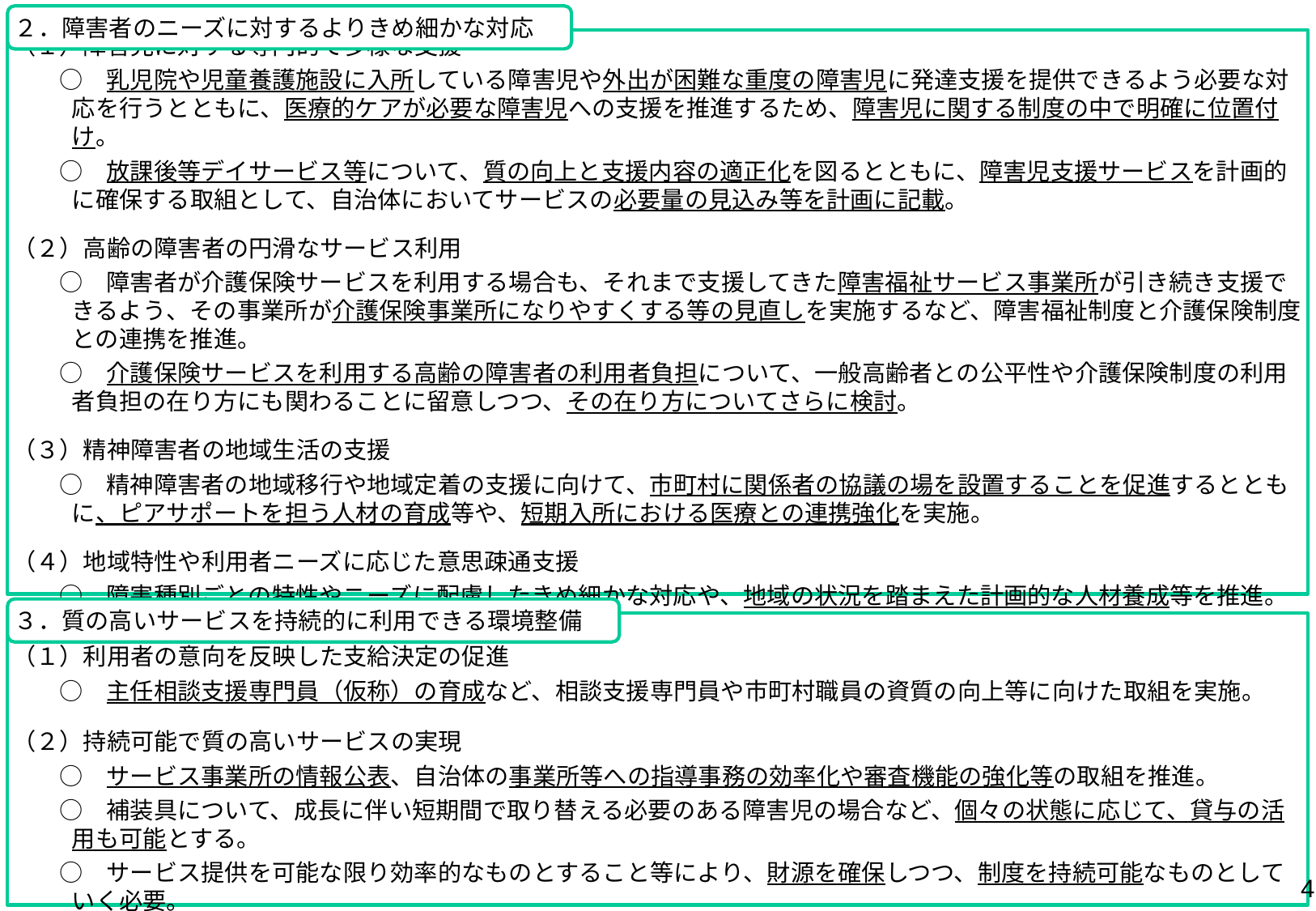

２．障害者のニーズに対するよりきめ細かな対応

（１）障害児に対する専門的で多様な支援

　○　乳児院や児童養護施設に入所している障害児や外出が困難な重度の障害児に発達支援を提供できるよう必要な対応を行うとともに、医療的ケアが必要な障害児への支援を推進するため、障害児に関する制度の中で明確に位置付け。

　○　放課後等デイサービス等について、質の向上と支援内容の適正化を図るとともに、障害児支援サービスを計画的に確保する取組として、自治体においてサービスの必要量の見込み等を計画に記載。

（２）高齢の障害者の円滑なサービス利用

　○　障害者が介護保険サービスを利用する場合も、それまで支援してきた障害福祉サービス事業所が引き続き支援できるよう、その事業所が介護保険事業所になりやすくする等の見直しを実施するなど、障害福祉制度と介護保険制度との連携を推進。

　○　介護保険サービスを利用する高齢の障害者の利用者負担について、一般高齢者との公平性や介護保険制度の利用者負担の在り方にも関わることに留意しつつ、その在り方についてさらに検討。

（３）精神障害者の地域生活の支援

　○　精神障害者の地域移行や地域定着の支援に向けて、市町村に関係者の協議の場を設置することを促進するとともに、ピアサポートを担う人材の育成等や、短期入所における医療との連携強化を実施。

（４）地域特性や利用者ニーズに応じた意思疎通支援

　○　障害種別ごとの特性やニーズに配慮したきめ細かな対応や、地域の状況を踏まえた計画的な人材養成等を推進。
３．質の高いサービスを持続的に利用できる環境整備

（１）利用者の意向を反映した支給決定の促進

　○　主任相談支援専門員（仮称）の育成など、相談支援専門員や市町村職員の資質の向上等に向けた取組を実施。

（２）持続可能で質の高いサービスの実現

　○　サービス事業所の情報公表、自治体の事業所等への指導事務の効率化や審査機能の強化等の取組を推進。

　○　補装具について、成長に伴い短期間で取り替える必要のある障害児の場合など、個々の状態に応じて、貸与の活用も可能とする。

　○　サービス提供を可能な限り効率的なものとすること等により、財源を確保しつつ、制度を持続可能なものとしていく必要。
4